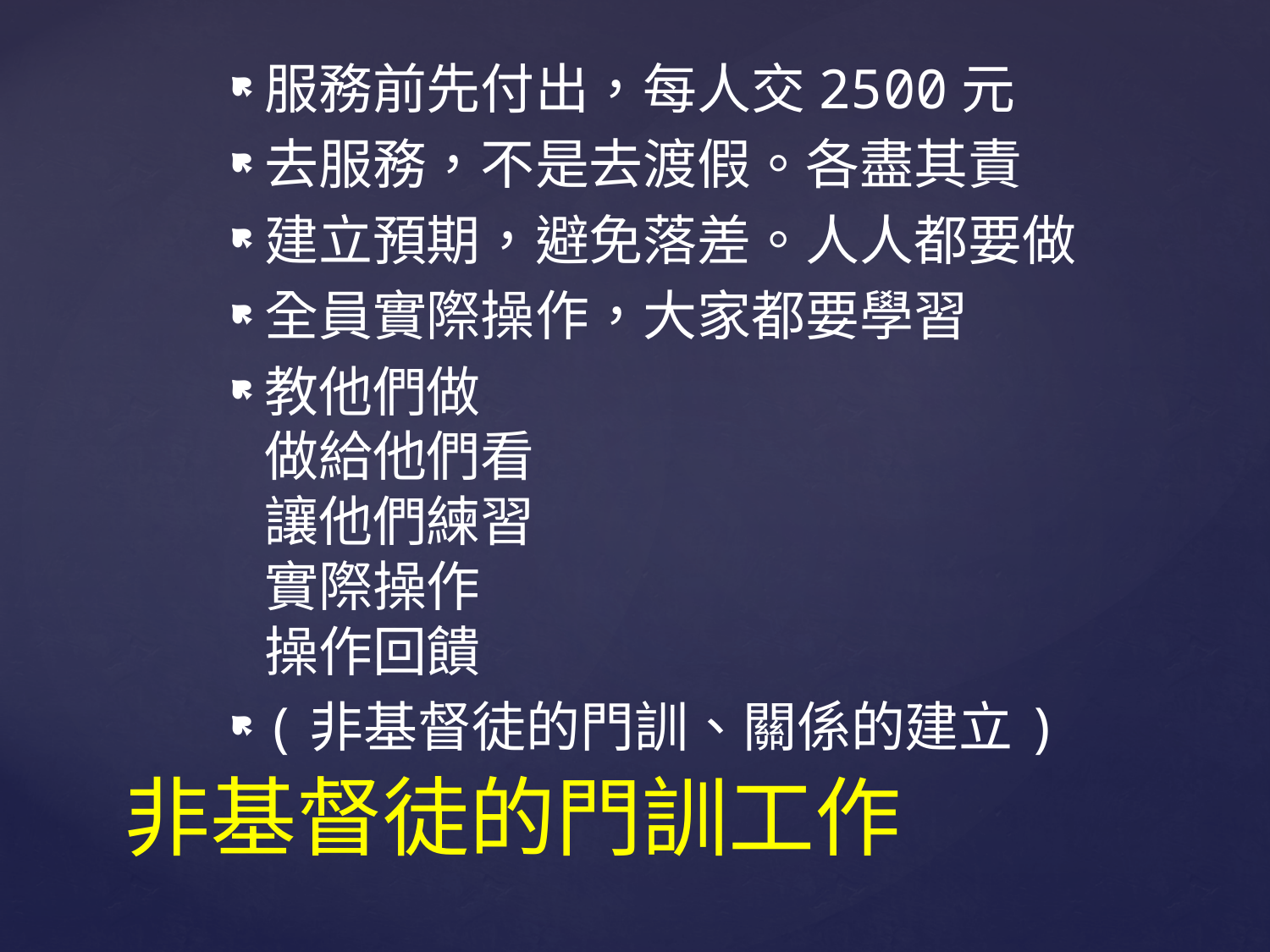

服務前先付出，每人交2500元
去服務，不是去渡假。各盡其責
建立預期，避免落差。人人都要做
全員實際操作，大家都要學習
教他們做
做給他們看
讓他們練習
實際操作
操作回饋
(非基督徒的門訓、關係的建立)
# 非基督徒的門訓工作